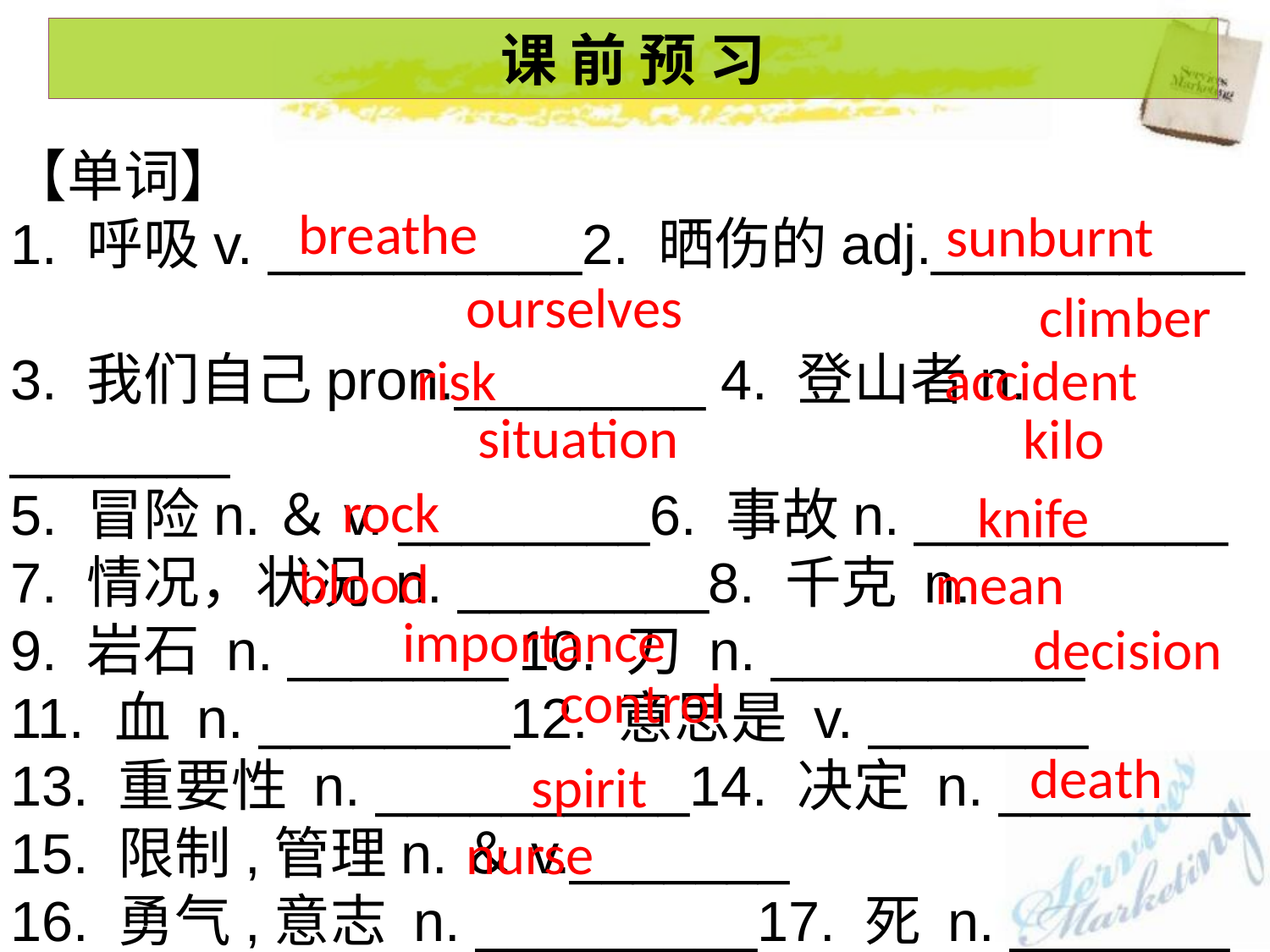

课 前 预 习
【单词】
1. 呼吸v. __________2. 晒伤的adj.__________
3. 我们自己pron.________ 4. 登山者n. _______
5. 冒险n.＆v. ________6. 事故n. __________
7. 情况，状况 n. ________8. 千克 n.
9. 岩石 n. _______	10. 刀 n. __________
11. 血 n. ________12. 意思是 v. _______
13. 重要性 n. __________14. 决定 n. ________
15. 限制,管理n.＆v._______
16. 勇气,意志 n. _________17. 死 n. _______
18. 护士 n. ______________
breathe
sunburnt
ourselves
climber
risk
accident
situation
kilo
rock
knife
blood
mean
importance
decision
control
death
spirit
nurse